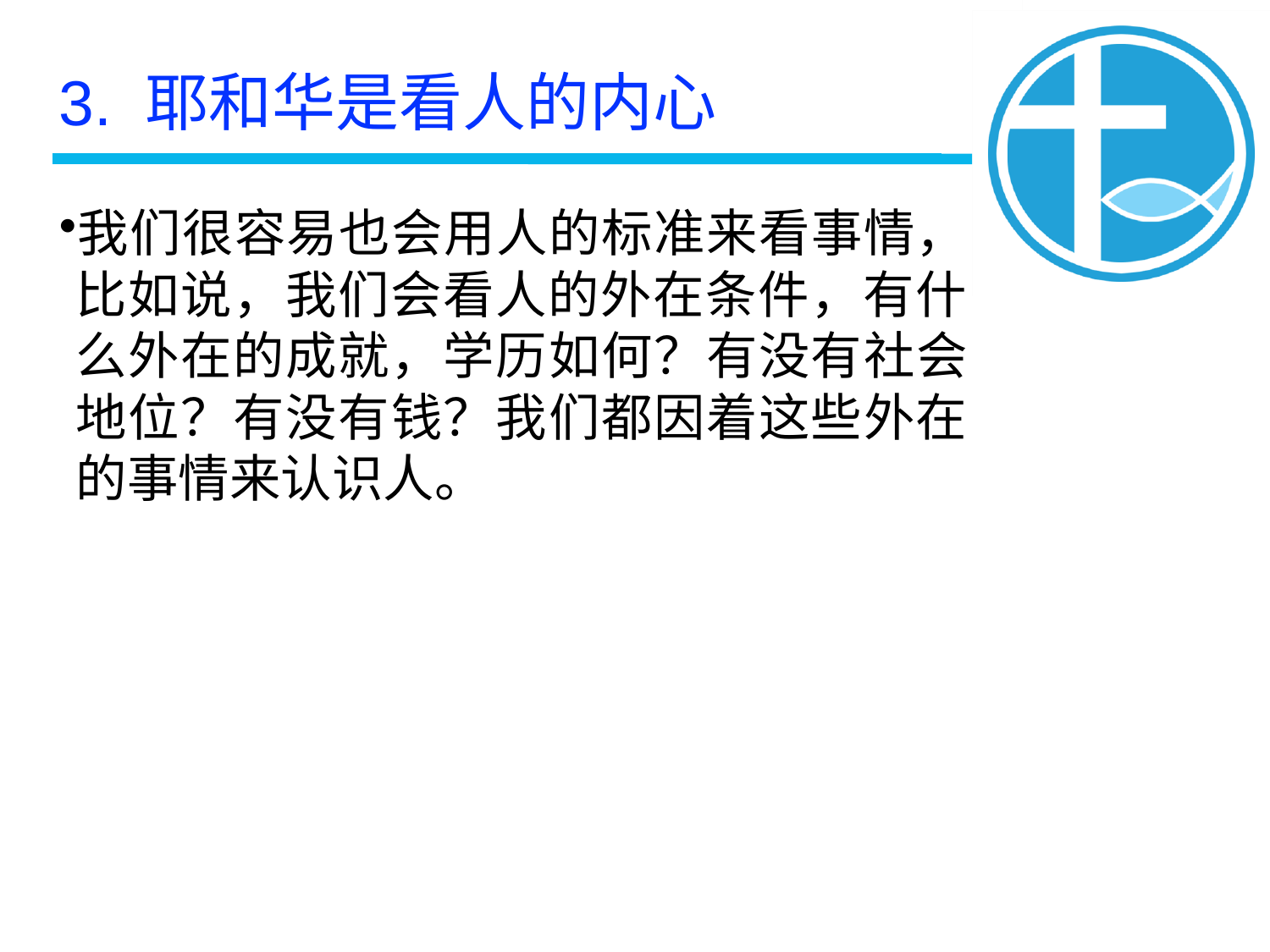

3. 耶和华是看人的内心
我们很容易也会用人的标准来看事情，比如说，我们会看人的外在条件，有什么外在的成就，学历如何？有没有社会地位？有没有钱？我们都因着这些外在的事情来认识人。